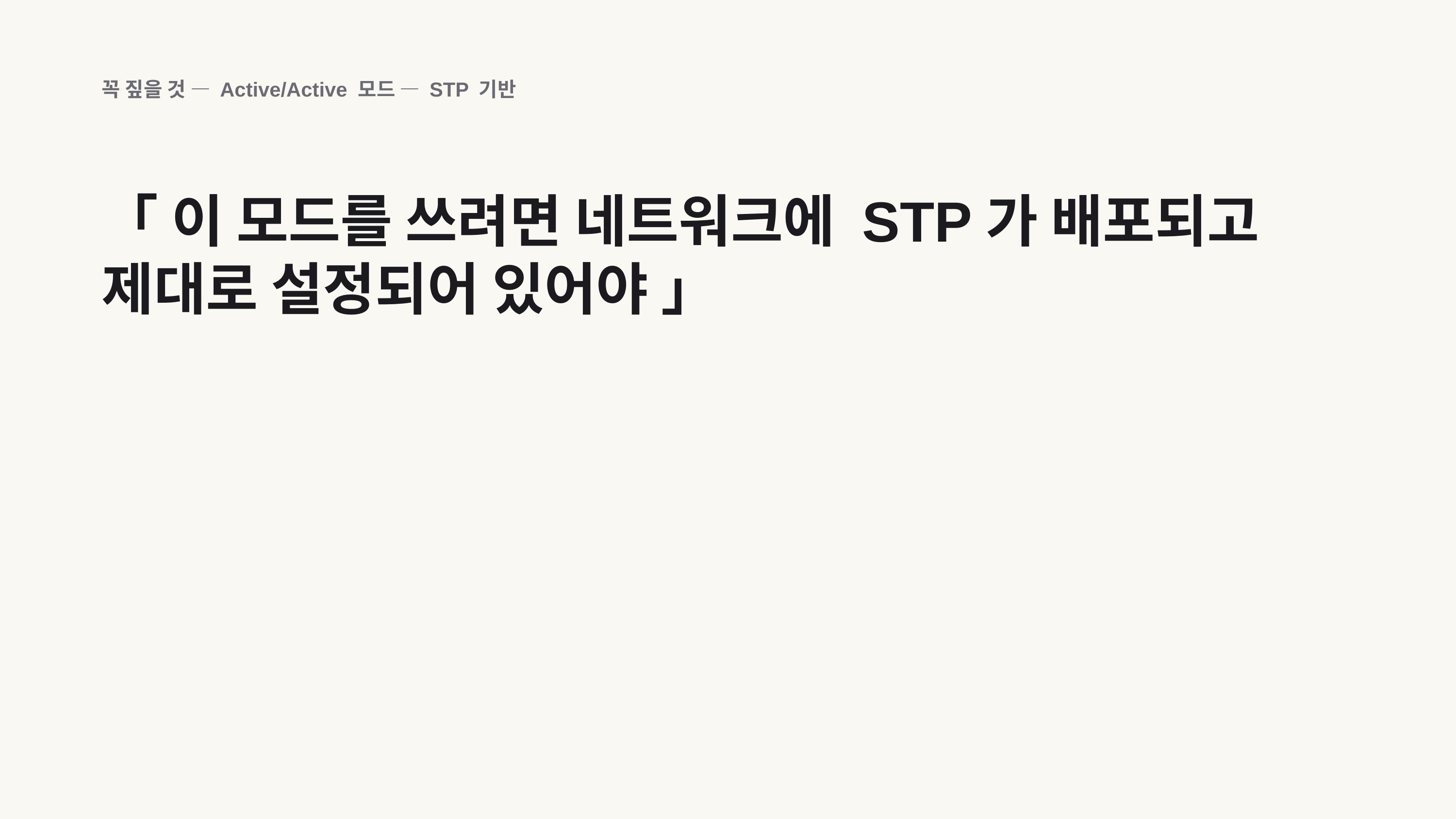

꼭 짚을 것 — Active/Active 모드 — STP 기반
「 이 모드를 쓰려면 네트워크에 STP가 배포되고 제대로 설정되어 있어야 」